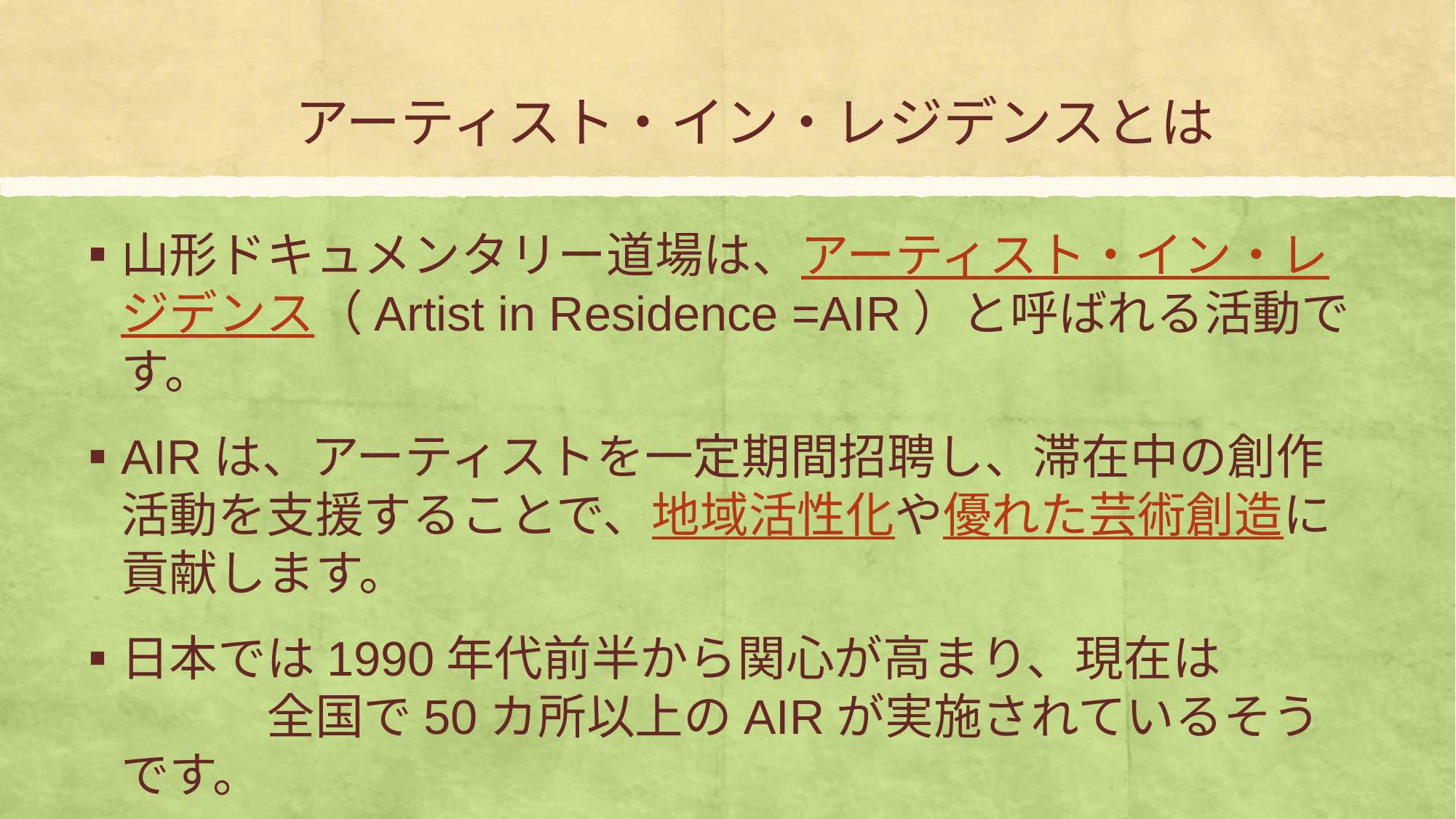

# アーティスト・イン・レジデンスとは
山形ドキュメンタリー道場は、アーティスト・イン・レジデンス（Artist in Residence =AIR）と呼ばれる活動です。
AIRは、アーティストを一定期間招聘し、滞在中の創作活動を支援することで、地域活性化や優れた芸術創造に貢献します。
日本では1990年代前半から関心が高まり、現在は　　　　　　全国で50カ所以上のAIRが実施されているそうです。
本プログラムは、ドキュメンタリー映画に特化した日本初のAIRです。